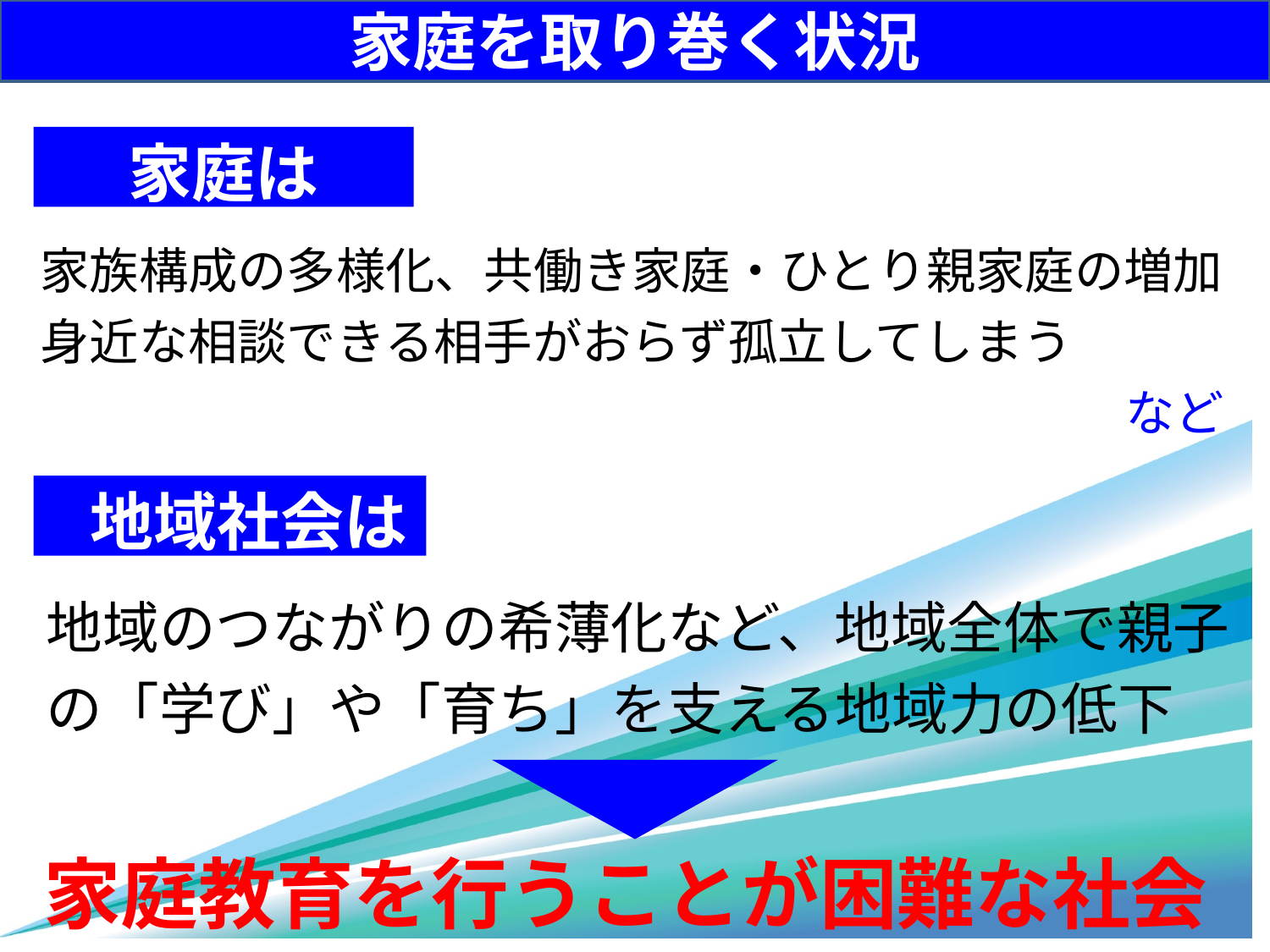

家庭を取り巻く状況
家庭は
家族構成の多様化、共働き家庭・ひとり親家庭の増加
身近な相談できる相手がおらず孤立してしまう
　　　　　　　　　　　　　　　　　　　　　　など
  地域社会は
地域のつながりの希薄化など、地域全体で親子
の「学び」や「育ち」を支える地域力の低下

家庭教育を行うことが困難な社会